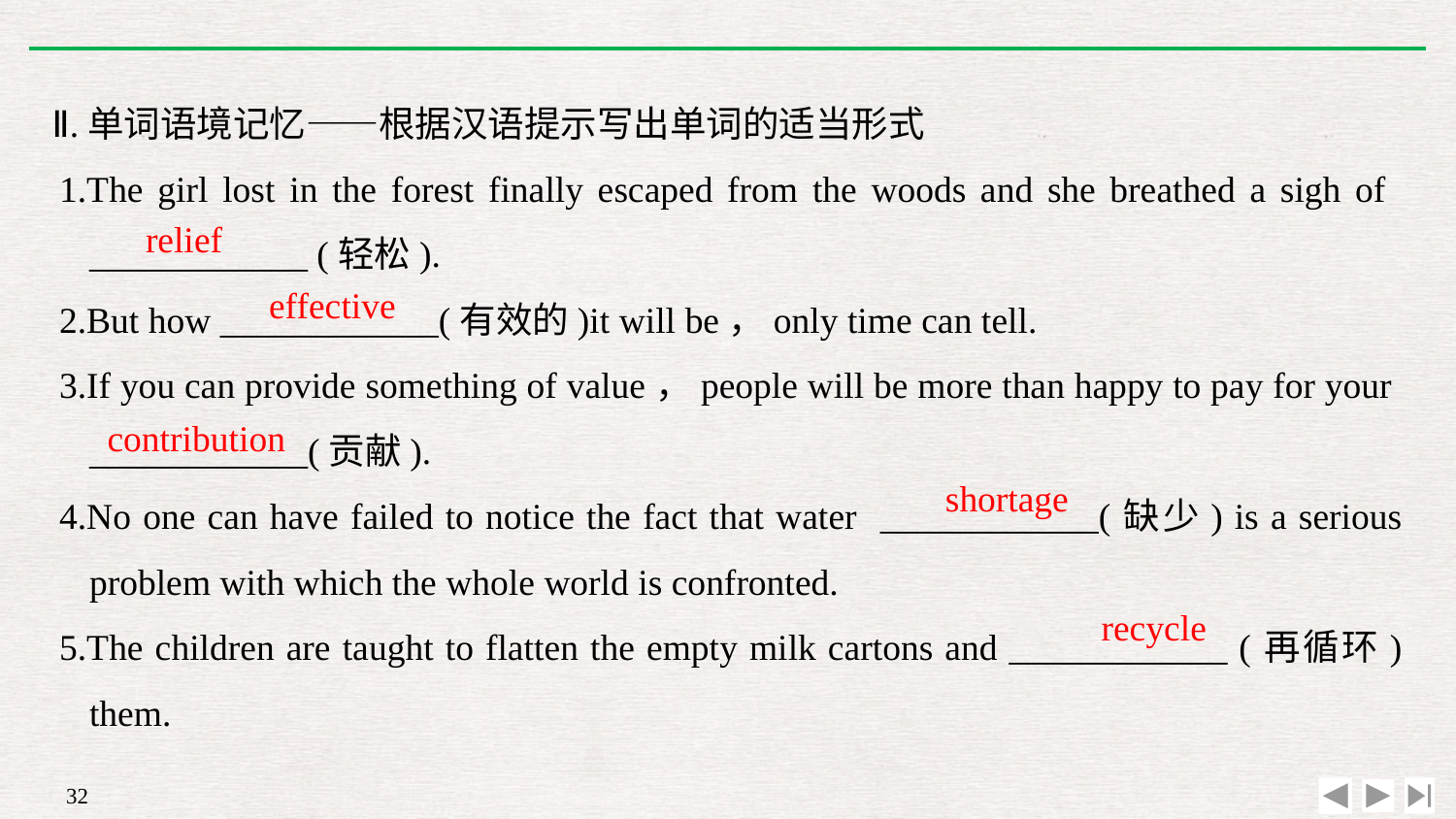

Ⅱ.单词语境记忆——根据汉语提示写出单词的适当形式
1.The girl lost in the forest finally escaped from the woods and she breathed a sigh of  ____________ (轻松).
2.But how ____________(有效的)it will be，only time can tell.
3.If you can provide something of value，people will be more than happy to pay for your  ____________(贡献).
4.No one can have failed to notice the fact that water  ____________(缺少) is a serious problem with which the whole world is confronted.
5.The children are taught to flatten the empty milk cartons and ____________ (再循环) them.
relief
effective
contribution
shortage
recycle